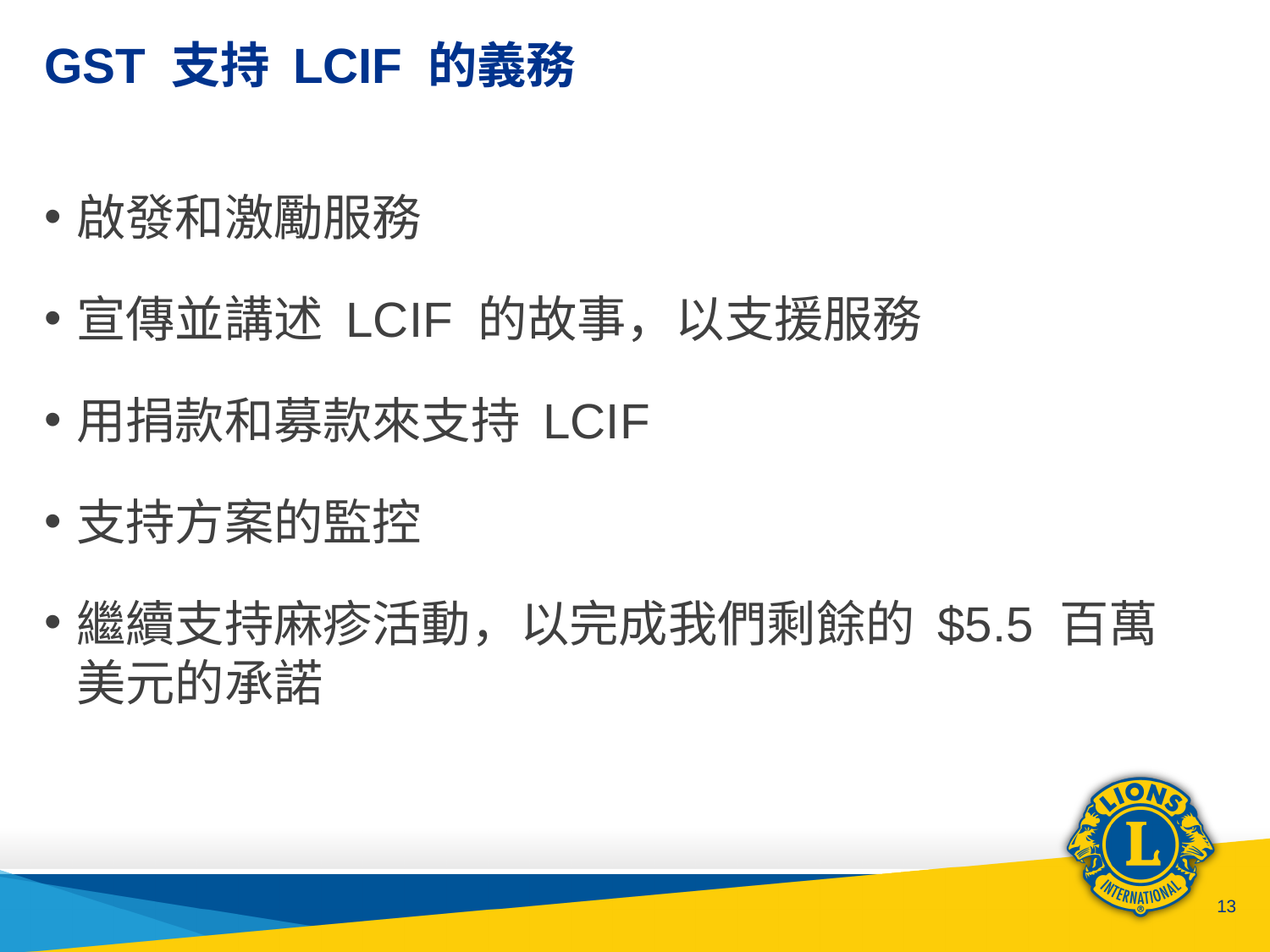

# GST 支持 LCIF 的義務
啟發和激勵服務
宣傳並講述 LCIF 的故事，以支援服務
用捐款和募款來支持 LCIF
支持方案的監控
繼續支持麻疹活動，以完成我們剩餘的 $5.5 百萬美元的承諾